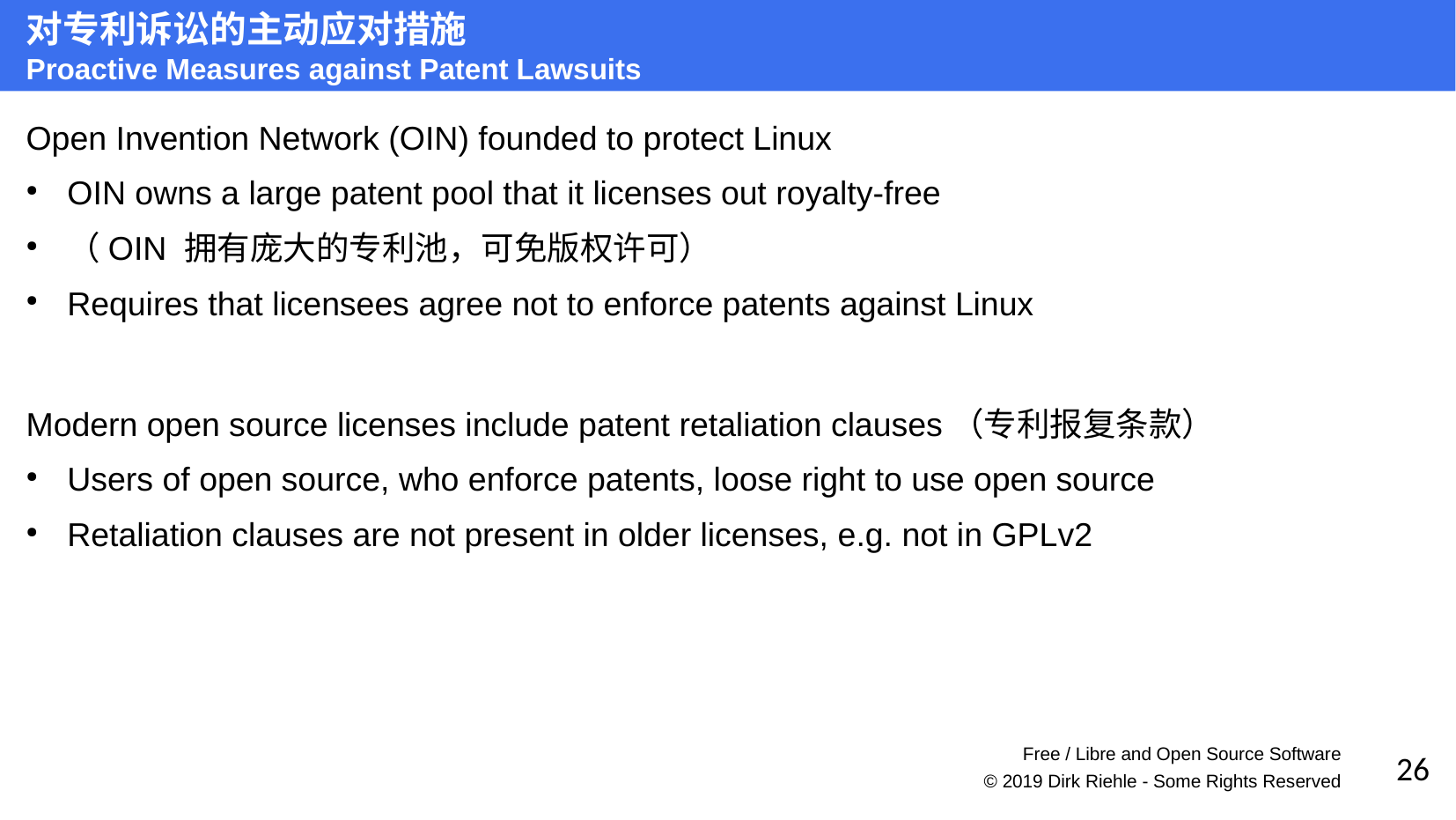

对专利诉讼的主动应对措施
Proactive Measures against Patent Lawsuits
Open Invention Network (OIN) founded to protect Linux
OIN owns a large patent pool that it licenses out royalty-free
（OIN 拥有庞大的专利池，可免版权许可）
Requires that licensees agree not to enforce patents against Linux

Modern open source licenses include patent retaliation clauses（专利报复条款）
Users of open source, who enforce patents, loose right to use open source
Retaliation clauses are not present in older licenses, e.g. not in GPLv2
Free / Libre and Open Source Software
26
© 2019 Dirk Riehle - Some Rights Reserved